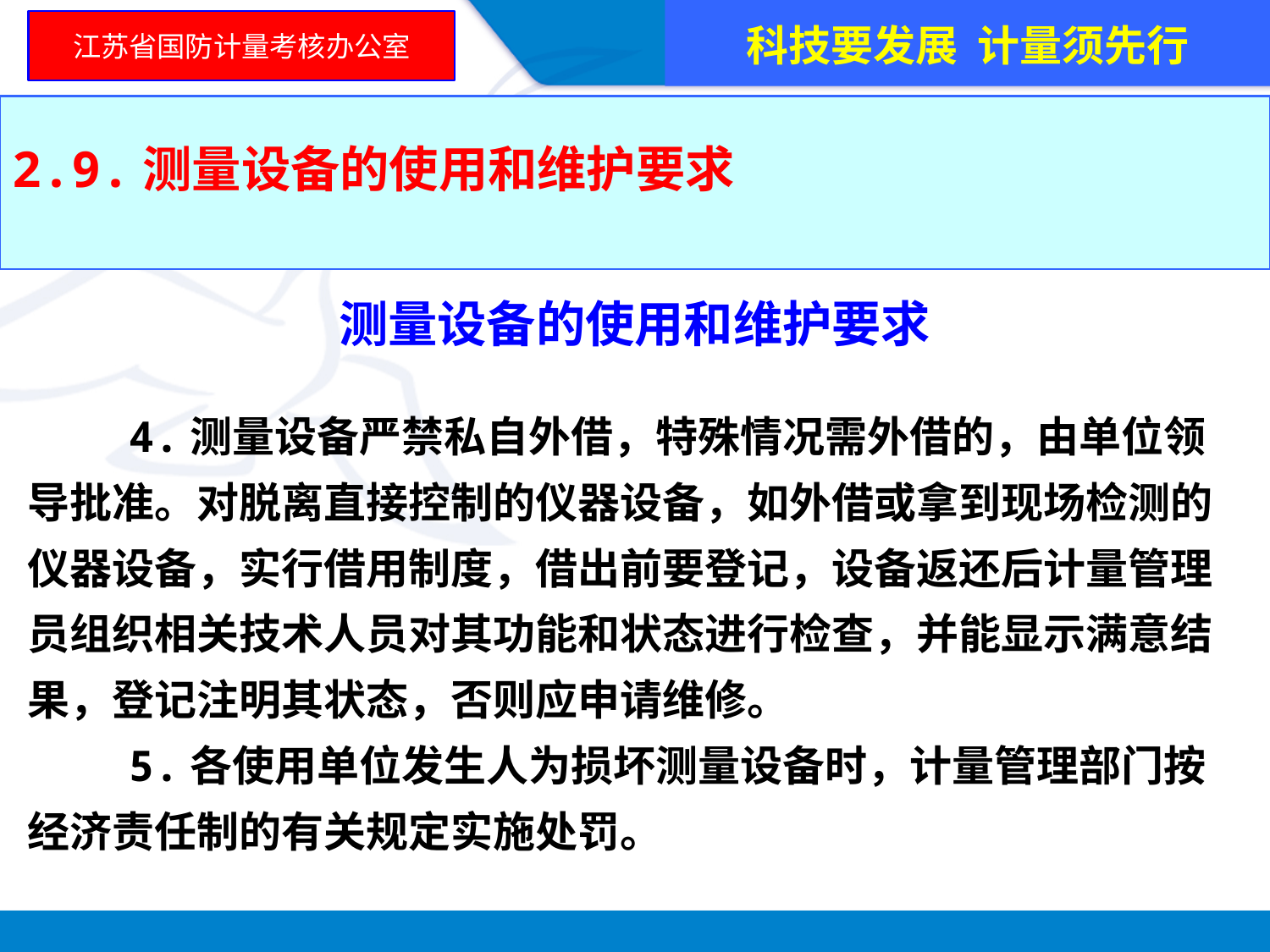

科技要发展  计量须先行
江苏省国防计量考核办公室
2.9.测量设备的使用和维护要求

测量设备的使用和维护要求

    4.测量设备严禁私自外借，特殊情况需外借的，由单位领导批准。对脱离直接控制的仪器设备，如外借或拿到现场检测的仪器设备，实行借用制度，借出前要登记，设备返还后计量管理员组织相关技术人员对其功能和状态进行检查，并能显示满意结果，登记注明其状态，否则应申请维修。
    5.各使用单位发生人为损坏测量设备时，计量管理部门按经济责任制的有关规定实施处罚。